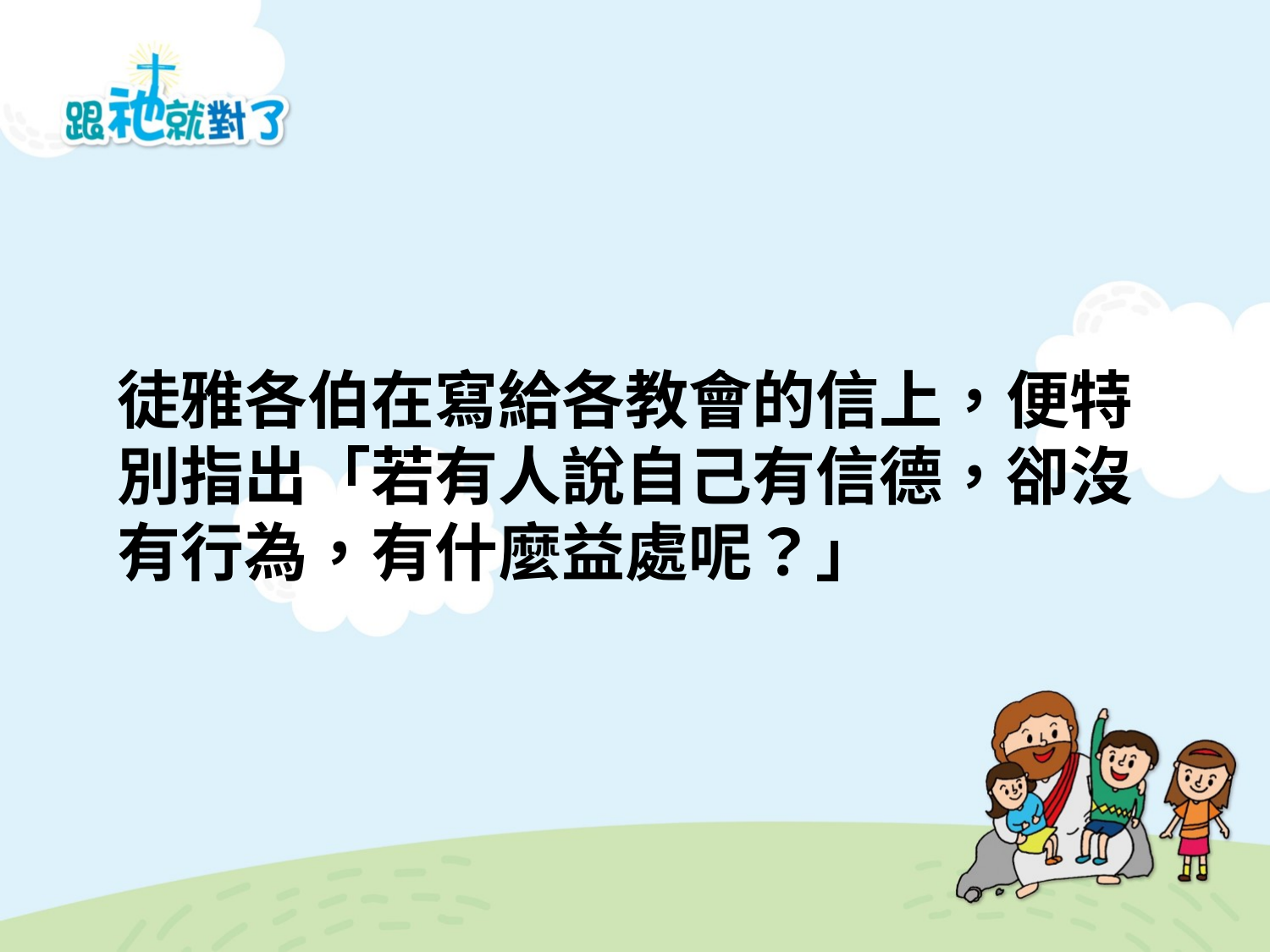

徒雅各伯在寫給各教會的信上，便特別指出「若有人說自己有信德，卻沒有行為，有什麼益處呢？」